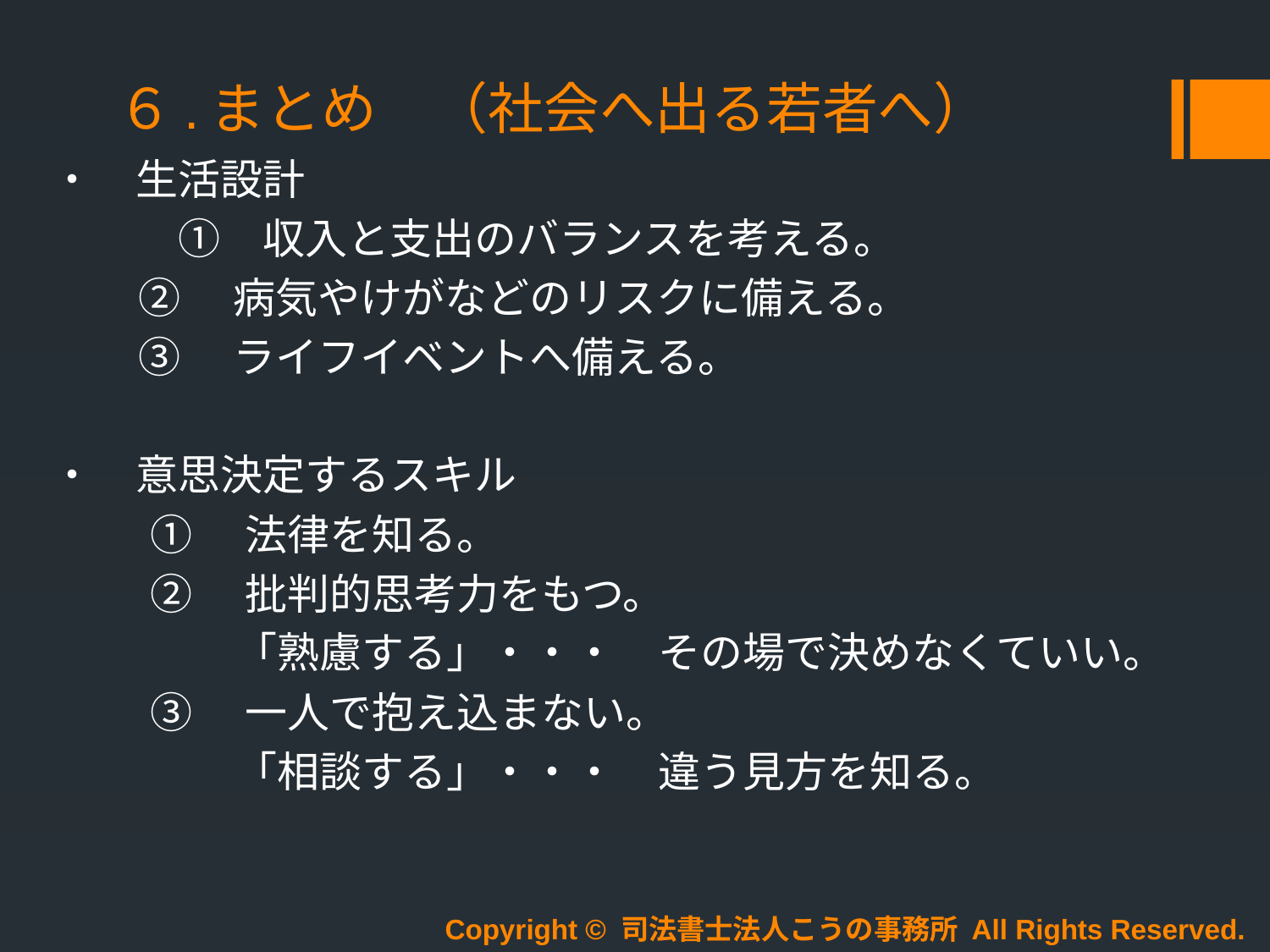

# ６.まとめ　（社会へ出る若者へ）
・　生活設計
　　　①　収入と支出のバランスを考える。
②　病気やけがなどのリスクに備える。
③　ライフイベントへ備える。

・　意思決定するスキル
①　法律を知る。
②　批判的思考力をもつ。
　　「熟慮する」・・・　その場で決めなくていい。
③　一人で抱え込まない。
　　「相談する」・・・　違う見方を知る。

Copyright © 司法書士法人こうの事務所 All Rights Reserved.